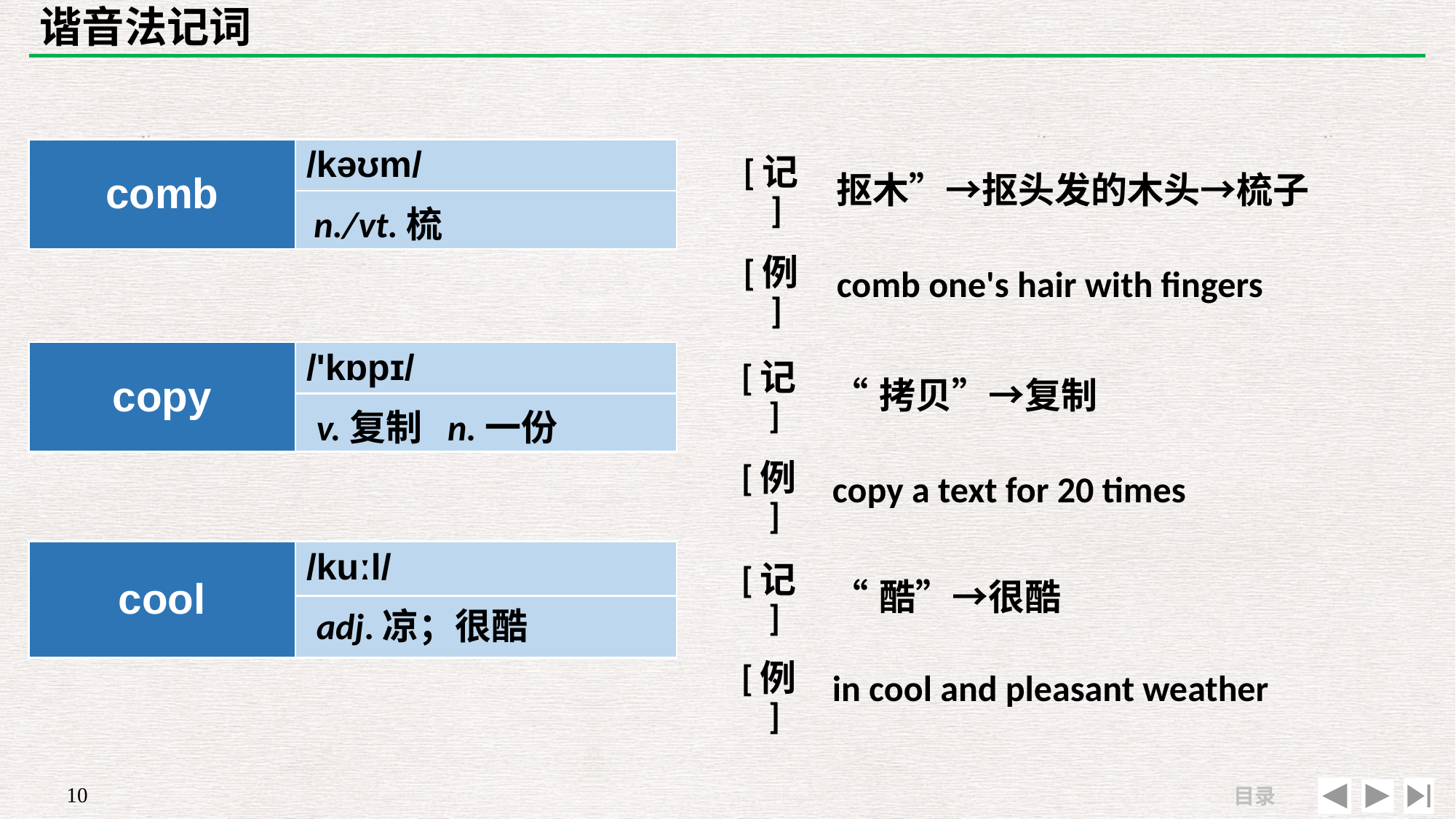

# 谐音法记词

| [记] | 抠木”→抠头发的木头→梳子 |
| --- | --- |
| [例] | comb one's hair with fingers |
| comb | /kəʊm/ |
| --- | --- |
|  |  |
n./vt.梳
| copy | /'kɒpɪ/ |
| --- | --- |
|  |  |
| [记] | “拷贝”→复制 |
| --- | --- |
| [例] | copy a text for 20 times |
v.复制  n.一份
| cool | /kuːl/ |
| --- | --- |
|  |  |
| [记] | “酷”→很酷 |
| --- | --- |
| [例] | in cool and pleasant weather |
adj.凉；很酷